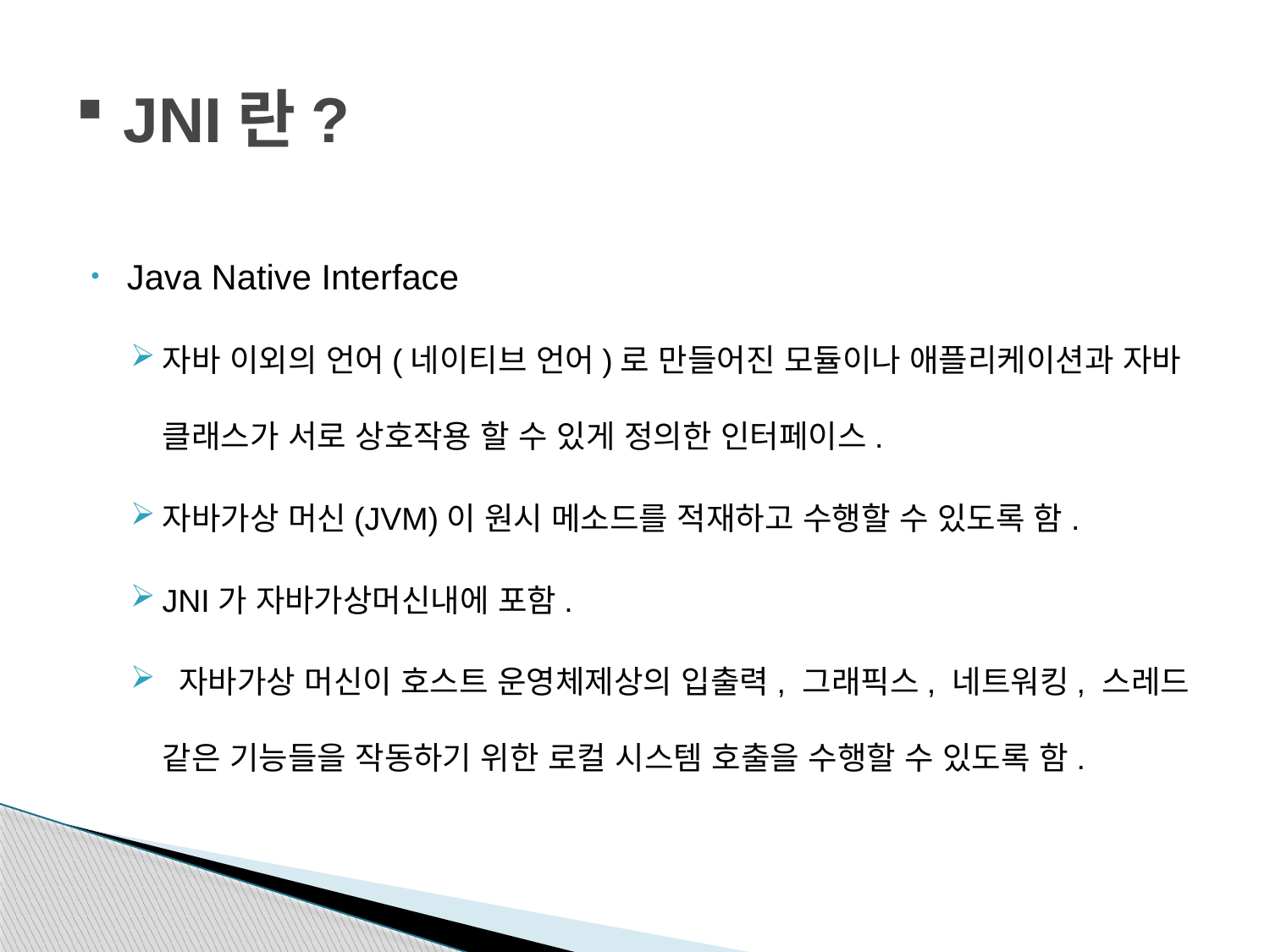

# JNI란?
Java Native Interface
자바 이외의 언어(네이티브 언어)로 만들어진 모듈이나 애플리케이션과 자바 클래스가 서로 상호작용 할 수 있게 정의한 인터페이스.
자바가상 머신(JVM)이 원시 메소드를 적재하고 수행할 수 있도록 함.
JNI가 자바가상머신내에 포함.
 자바가상 머신이 호스트 운영체제상의 입출력, 그래픽스, 네트워킹, 스레드 같은 기능들을 작동하기 위한 로컬 시스템 호출을 수행할 수 있도록 함.